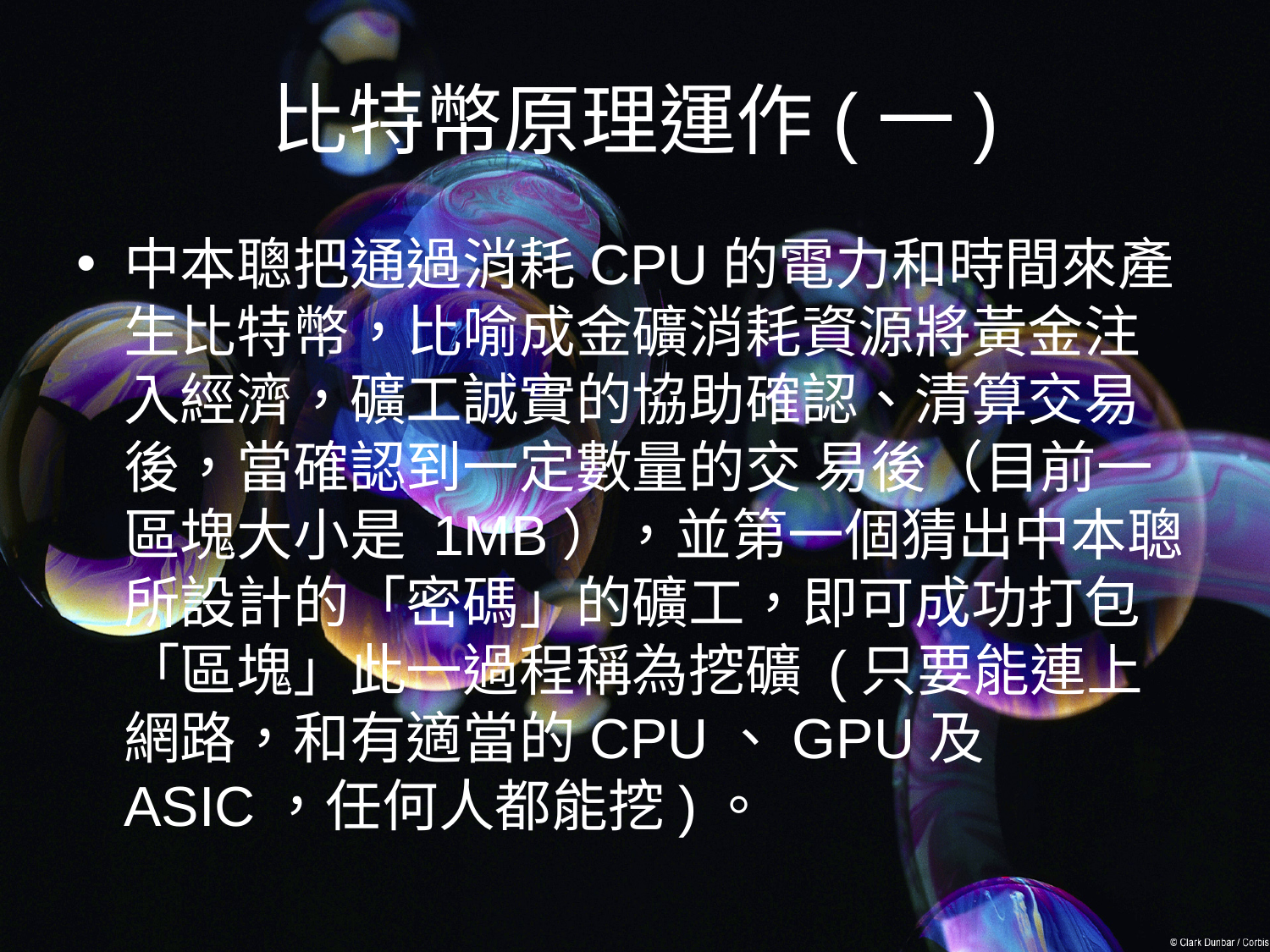

# 比特幣原理運作(一)
中本聰把通過消耗CPU的電力和時間來產生比特幣，比喻成金礦消耗資源將黃金注入經濟，礦工誠實的協助確認、清算交易後，當確認到一定數量的交 易後（目前一區塊大小是 1MB），並第一個猜出中本聰所設計的「密碼」的礦工，即可成功打包「區塊」此一過程稱為挖礦 (只要能連上網路，和有適當的CPU、GPU及ASIC，任何人都能挖)。